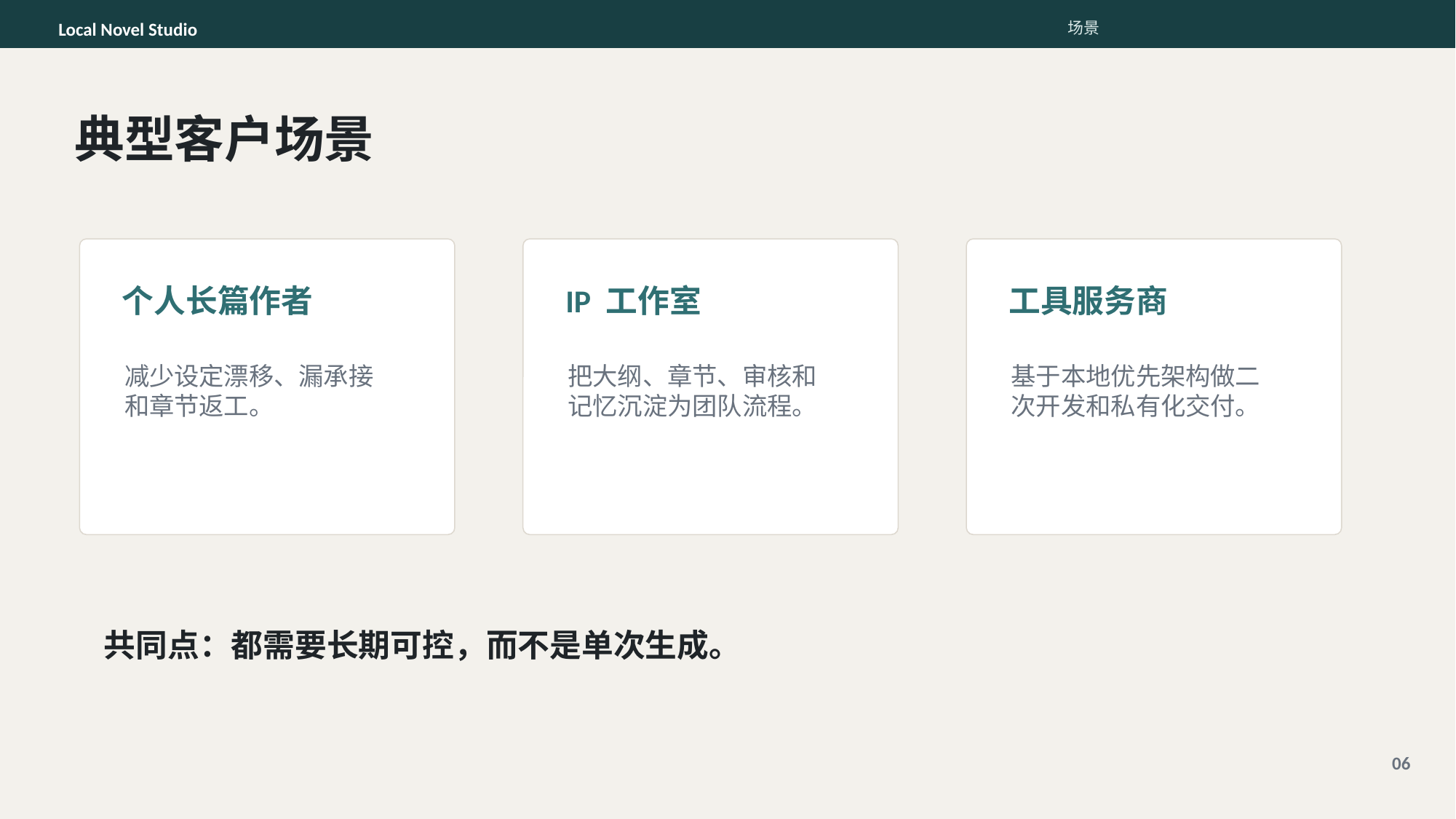

Local Novel Studio
场景
典型客户场景

个人长篇作者
IP 工作室
工具服务商
减少设定漂移、漏承接和章节返工。
把大纲、章节、审核和记忆沉淀为团队流程。
基于本地优先架构做二次开发和私有化交付。
共同点：都需要长期可控，而不是单次生成。
06